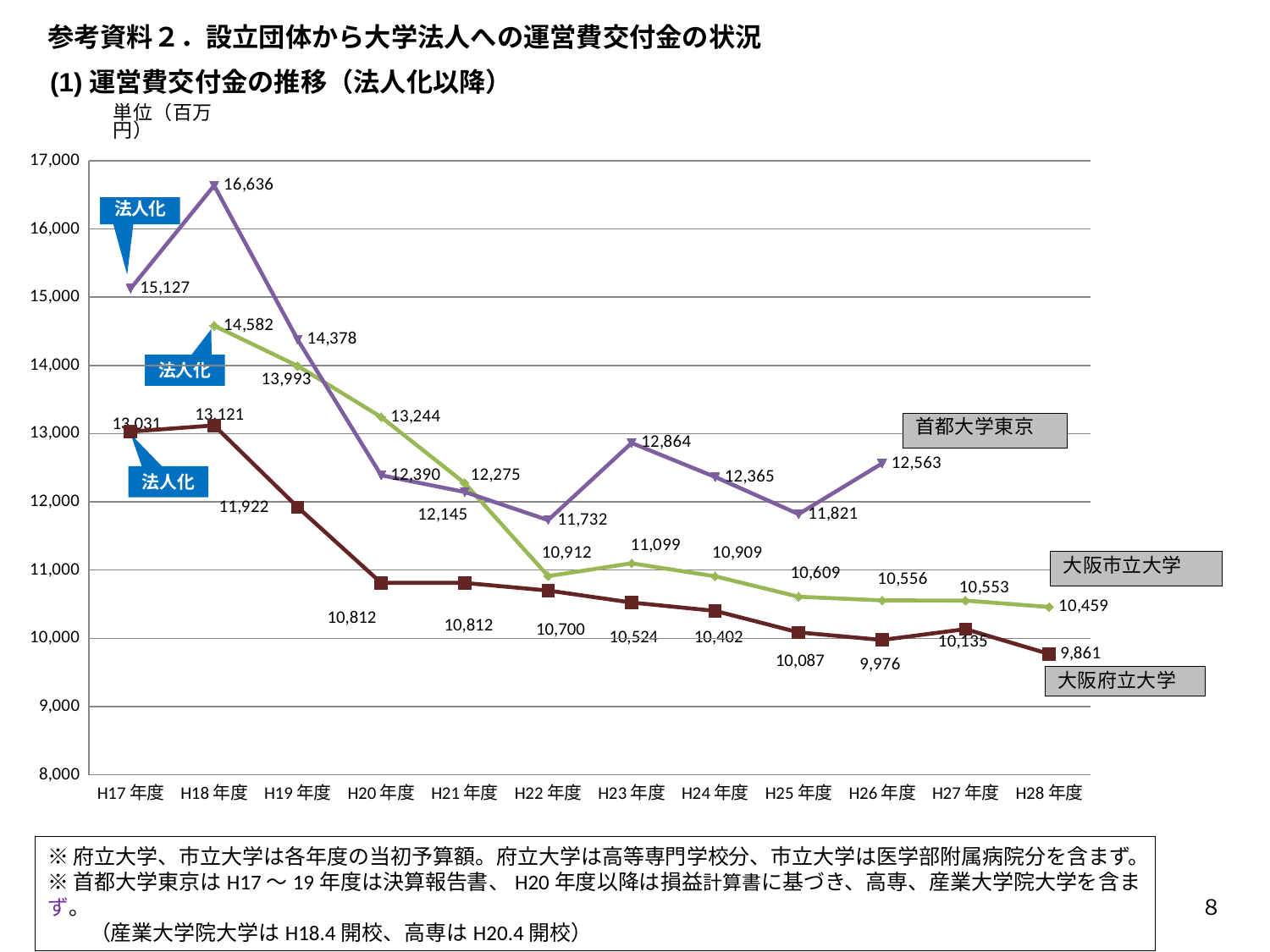

参考資料２．設立団体から大学法人への運営費交付金の状況
(1)運営費交付金の推移（法人化以降）

### Chart

| Category | 大阪府立大学 | 大阪市立大学 | 首都大学東京 |
|---|---|---|---|
| H17年度 | 13031.0 | None | 15127.0 |
| H18年度 | 13121.0 | 14582.0 | 16636.0 |
| H19年度 | 11922.0 | 13993.0 | 14378.0 |
| H20年度 | 10812.0 | 13244.0 | 12390.0 |
| H21年度 | 10812.0 | 12275.0 | 12145.0 |
| H22年度 | 10700.0 | 10912.0 | 11732.0 |
| H23年度 | 10524.0 | 11099.0 | 12864.0 |
| H24年度 | 10402.0 | 10909.0 | 12365.0 |
| H25年度 | 10087.0 | 10609.0 | 11821.0 |
| H26年度 | 9976.0 | 10556.0 | 12563.0 |
| H27年度 | 10135.0 | 10553.0 | None |
| H28年度 | 9770.988 | 10459.0 | None |
法人化
13,121
13,031
法人化
10,812
10,812
10,700
10,402
10,524
10,087
※府立大学、市立大学は各年度の当初予算額。府立大学は高等専門学校分、市立大学は医学部附属病院分を含まず。
※首都大学東京はH17～19年度は決算報告書、H20年度以降は損益計算書に基づき、高専、産業大学院大学を含まず。
　　（産業大学院大学はH18.4開校、高専はH20.4開校）
８